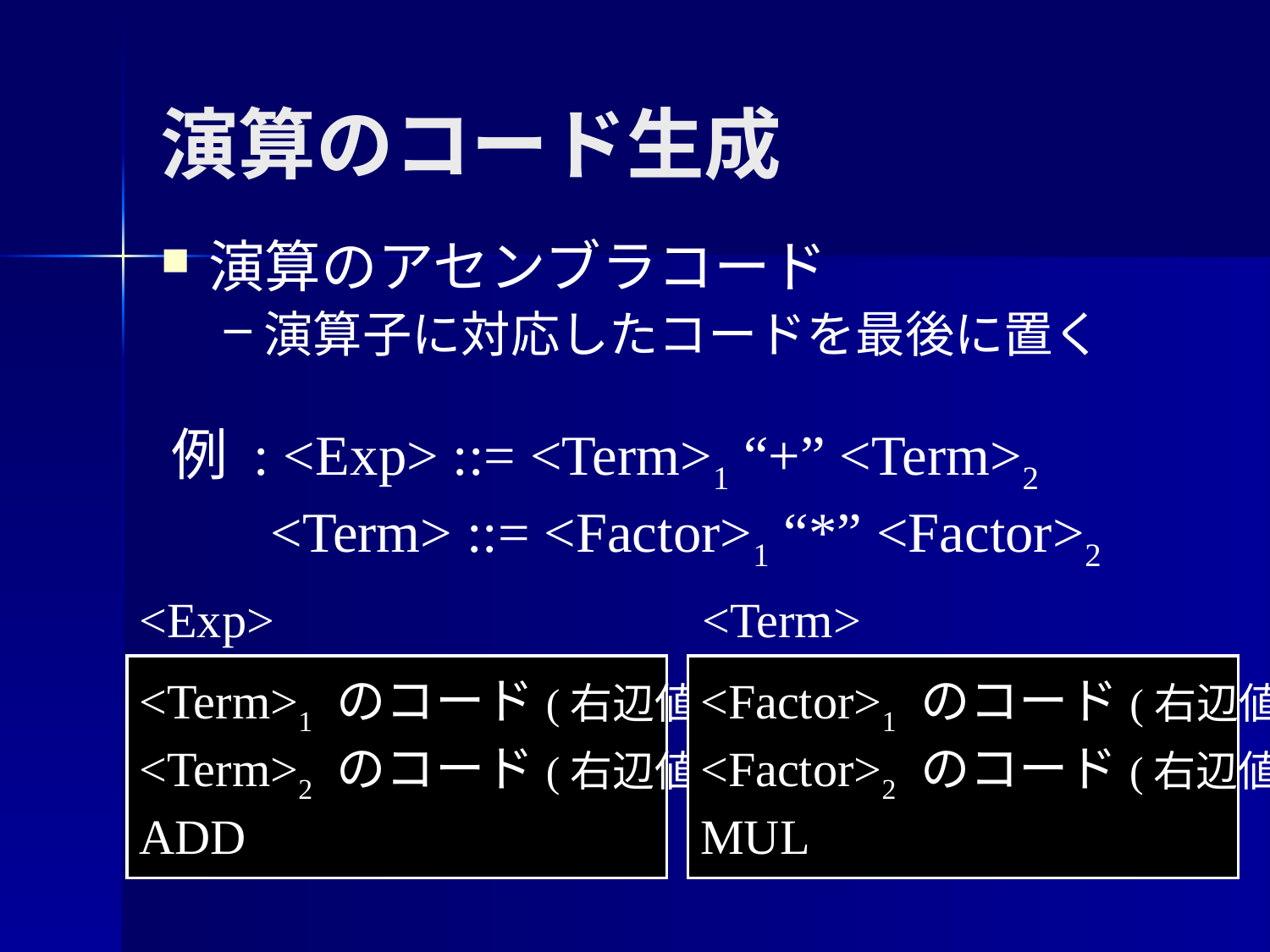

演算のコード生成
演算のアセンブラコード
演算子に対応したコードを最後に置く
例 : <Exp> ::= <Term>1 “+” <Term>2
       <Term> ::= <Factor>1 “*” <Factor>2
<Exp>
<Term>1 のコード(右辺値)
<Term>2 のコード(右辺値)
ADD
<Term>
<Factor>1 のコード(右辺値)
<Factor>2 のコード(右辺値)
MUL